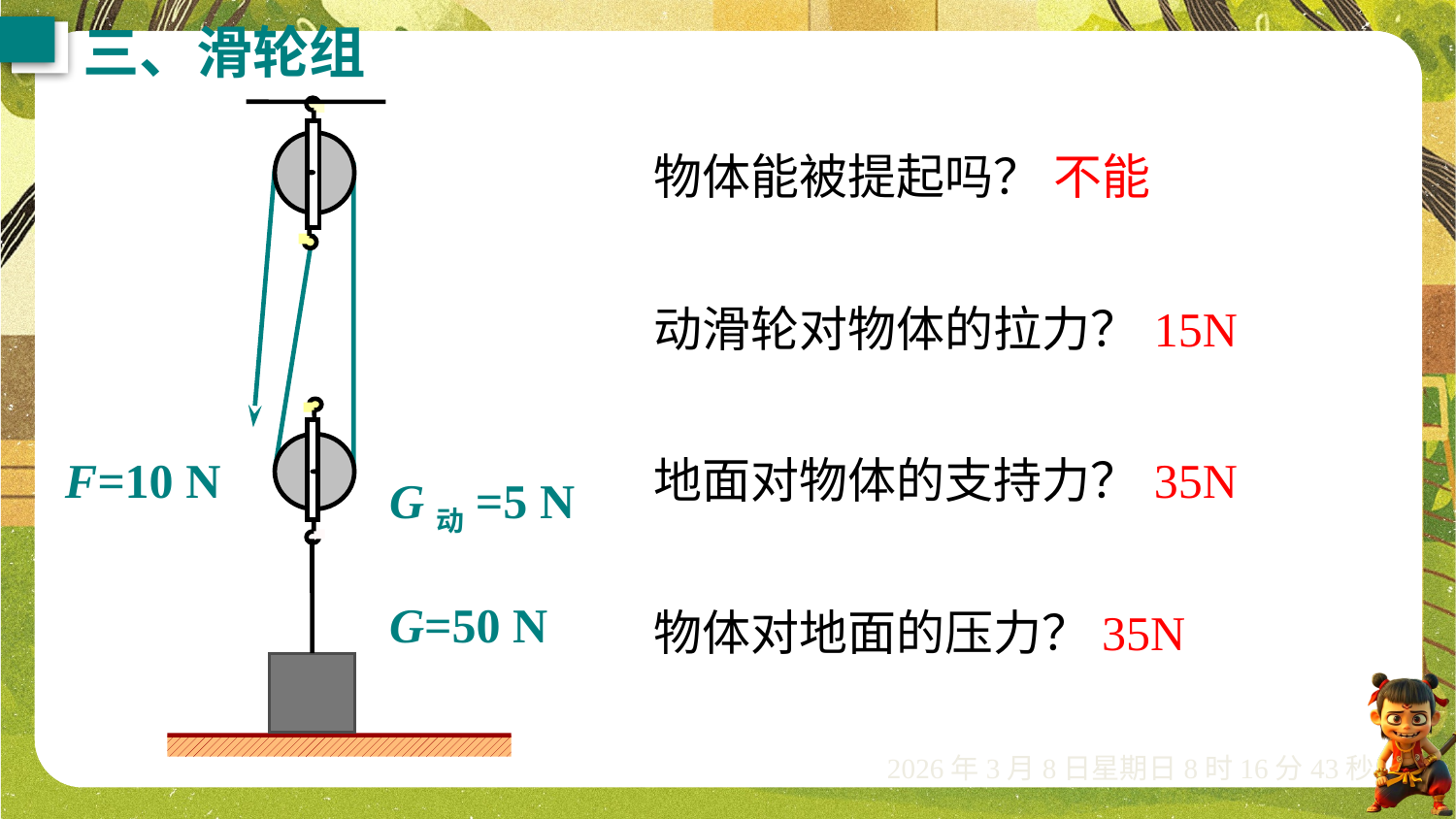

三、滑轮组

物体能被提起吗？
不能
动滑轮对物体的拉力？
15N
F=10 N
地面对物体的支持力？
35N
G动=5 N

G=50 N

物体对地面的压力？
35N